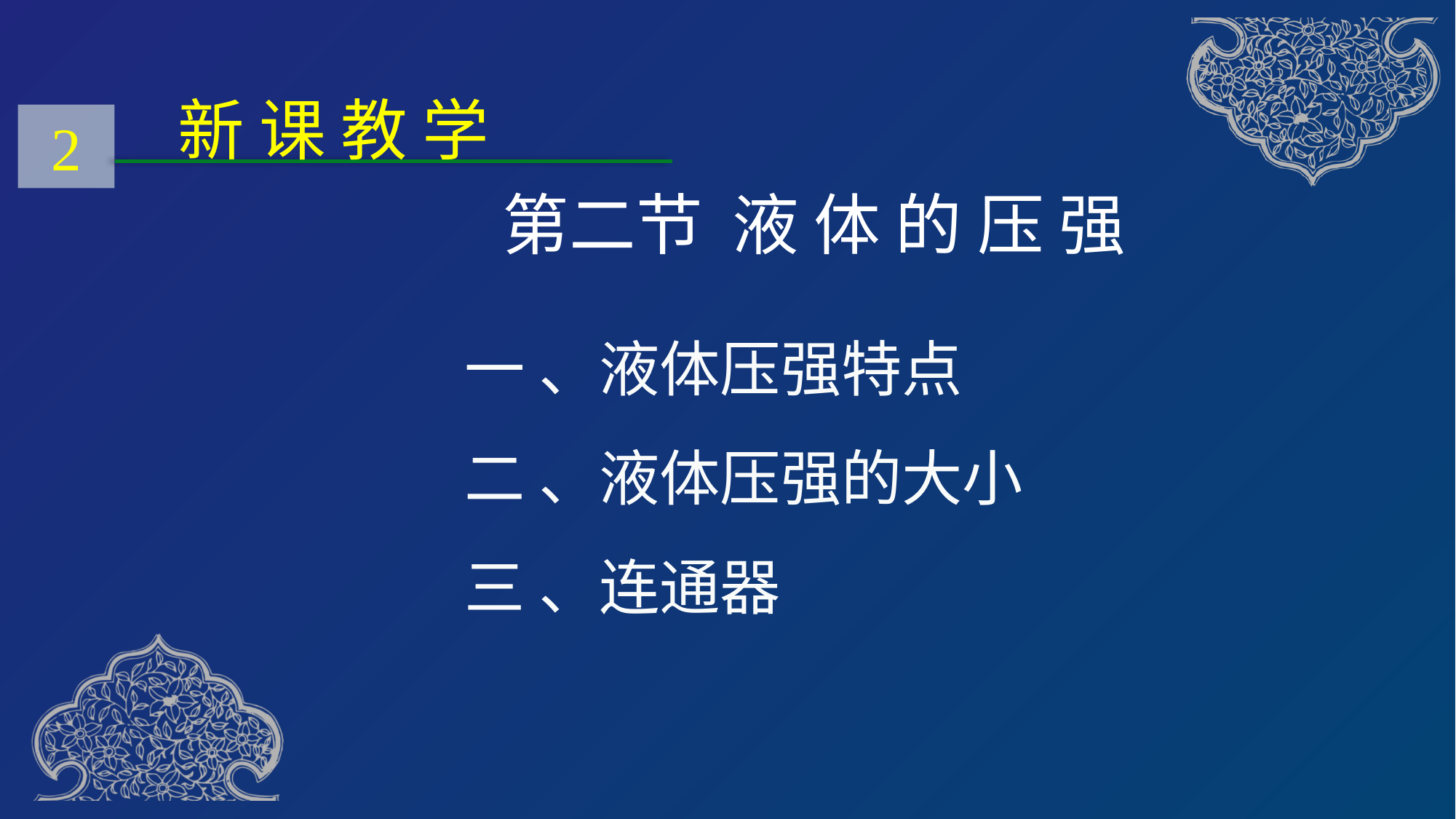

新 课 教 学

2
第二节  液 体 的 压 强
一 、液体压强特点
二 、液体压强的大小
三 、连通器